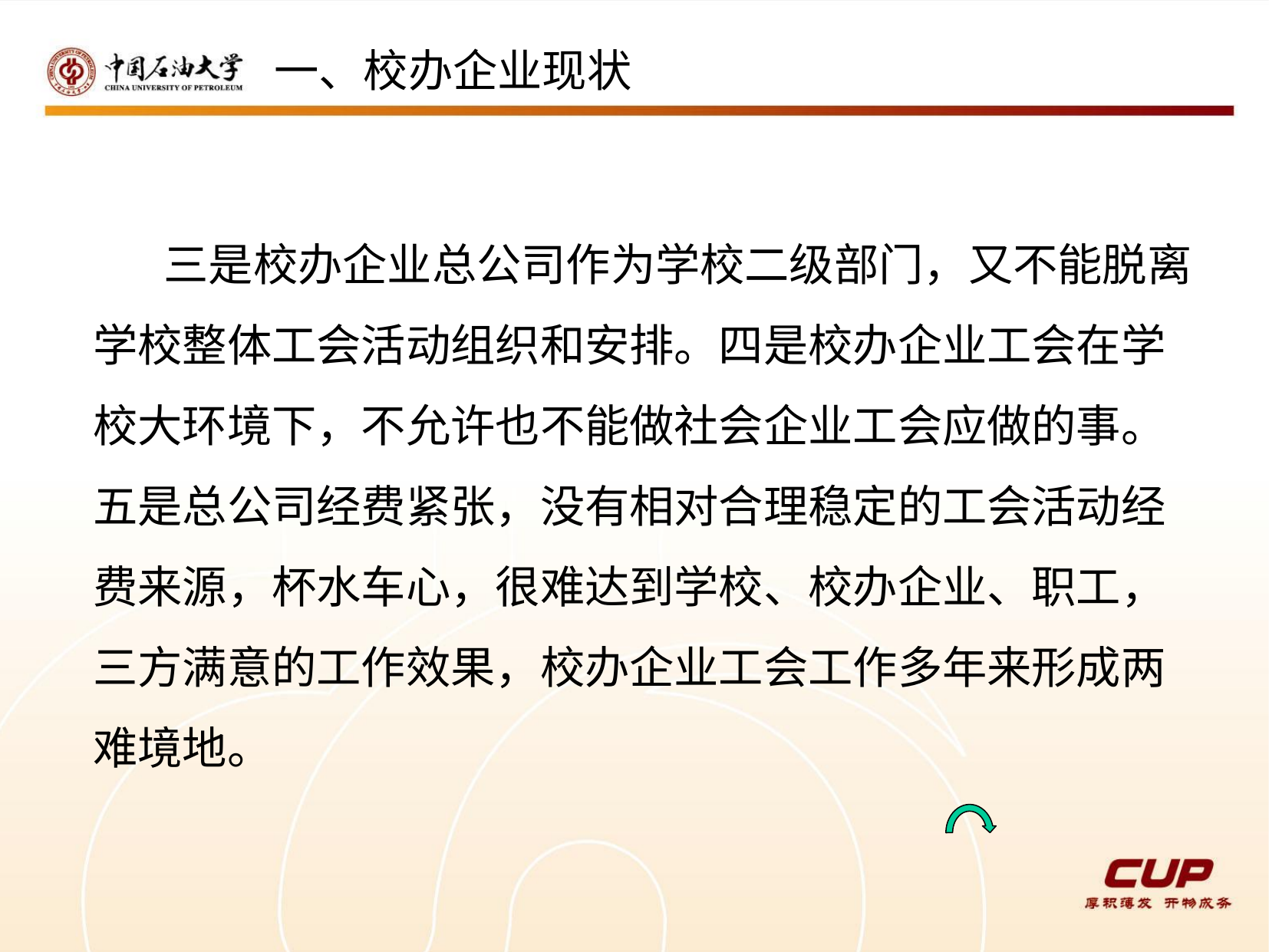

# 一、校办企业现状

      三是校办企业总公司作为学校二级部门，又不能脱离学校整体工会活动组织和安排。四是校办企业工会在学校大环境下，不允许也不能做社会企业工会应做的事。五是总公司经费紧张，没有相对合理稳定的工会活动经费来源，杯水车心，很难达到学校、校办企业、职工，三方满意的工作效果，校办企业工会工作多年来形成两难境地。